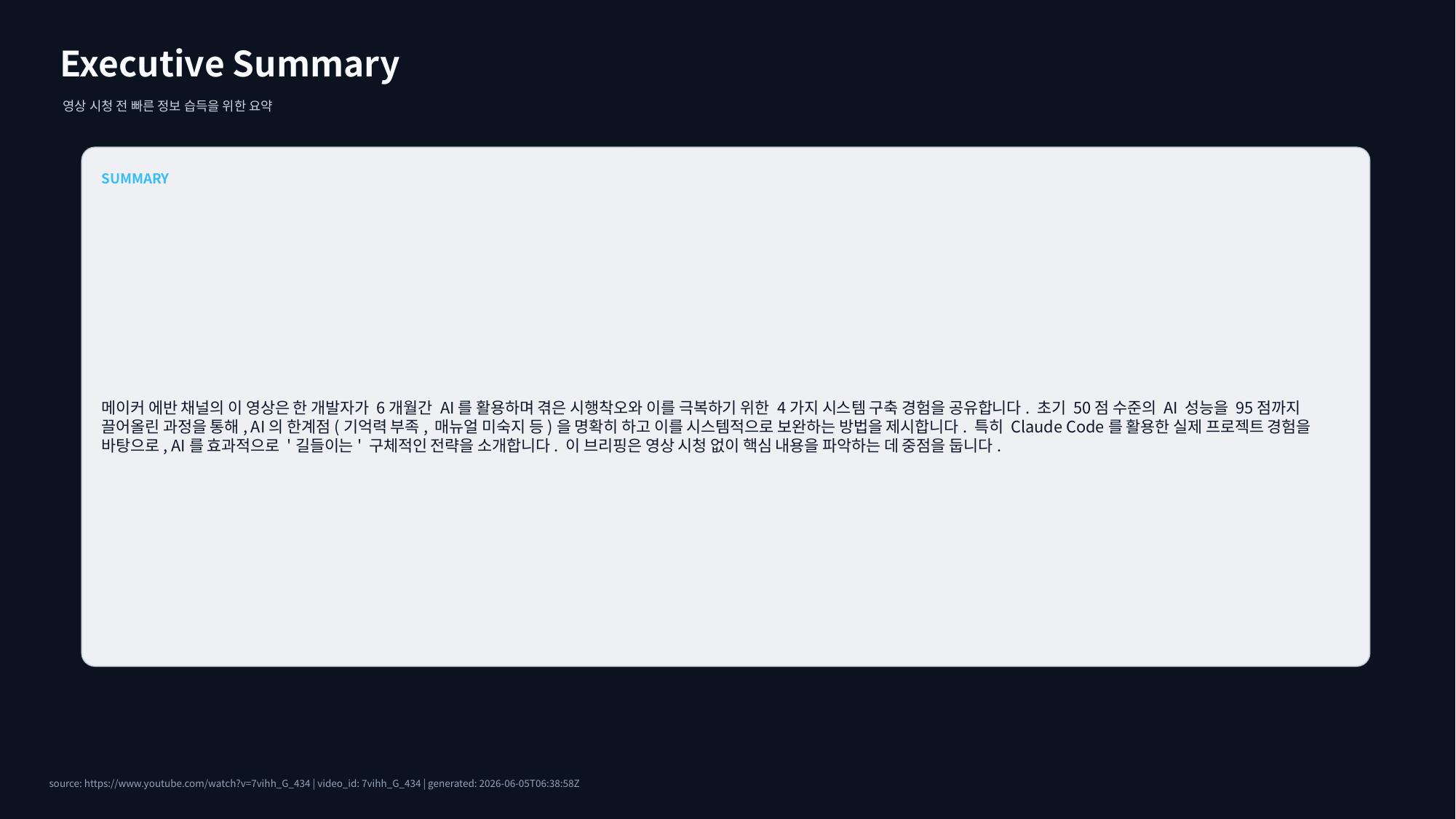

Executive Summary
영상 시청 전 빠른 정보 습득을 위한 요약

SUMMARY
메이커 에반 채널의 이 영상은 한 개발자가 6개월간 AI를 활용하며 겪은 시행착오와 이를 극복하기 위한 4가지 시스템 구축 경험을 공유합니다. 초기 50점 수준의 AI 성능을 95점까지 끌어올린 과정을 통해, AI의 한계점(기억력 부족, 매뉴얼 미숙지 등)을 명확히 하고 이를 시스템적으로 보완하는 방법을 제시합니다. 특히 Claude Code를 활용한 실제 프로젝트 경험을 바탕으로, AI를 효과적으로 '길들이는' 구체적인 전략을 소개합니다. 이 브리핑은 영상 시청 없이 핵심 내용을 파악하는 데 중점을 둡니다.
source: https://www.youtube.com/watch?v=7vihh_G_434 | video_id: 7vihh_G_434 | generated: 2026-06-05T06:38:58Z